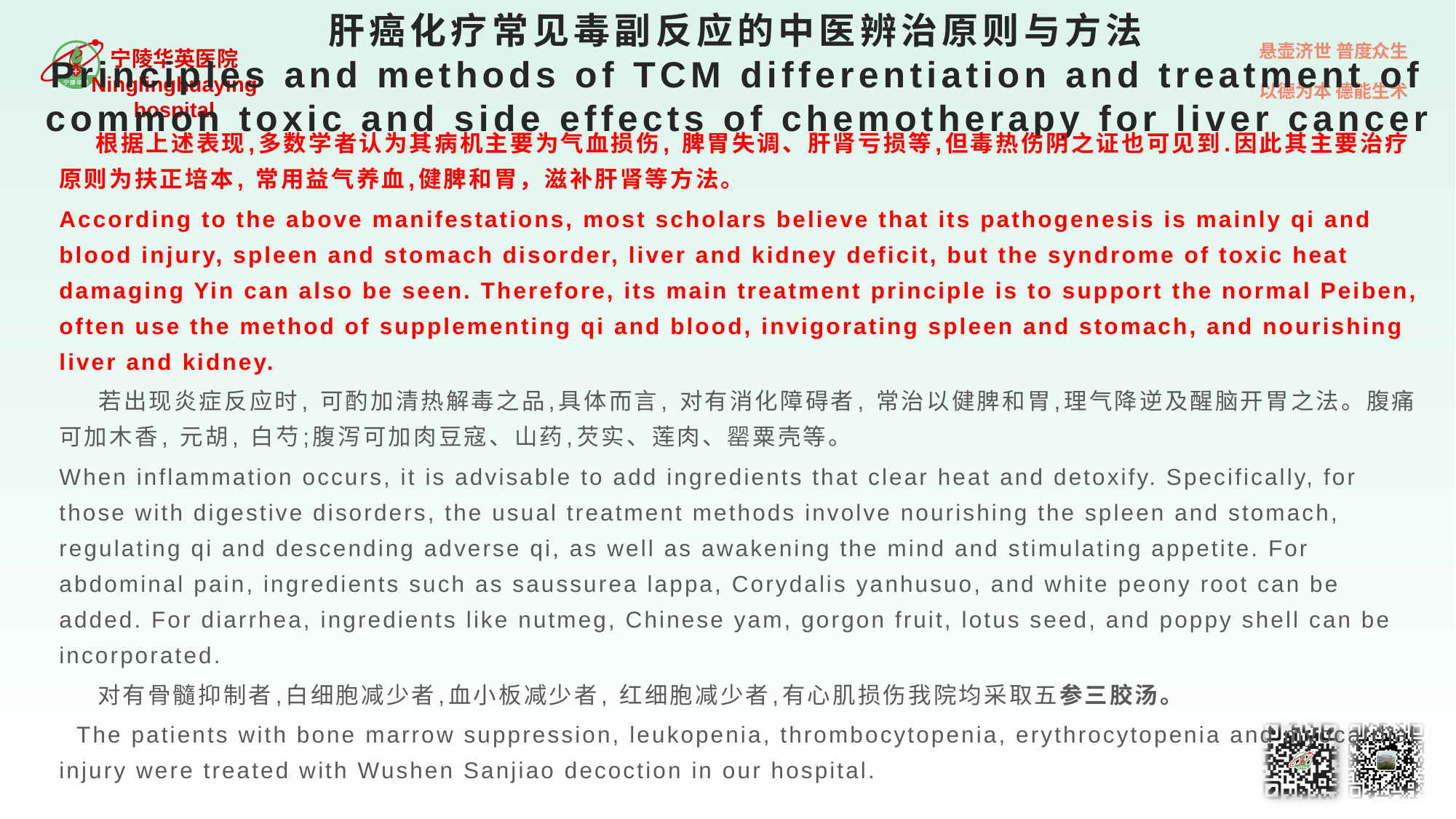

# 肝癌化疗常见毒副反应的中医辨治原则与方法 Principles and methods of TCM differentiation and treatment of common toxic and side effects of chemotherapy for liver cancer

      根据上述表现,多数学者认为其病机主要为气血损伤, 脾胃失调、肝肾亏损等,但毒热伤阴之证也可见到.因此其主要治疗原则为扶正培本, 常用益气养血,健脾和胃，滋补肝肾等方法。
According to the above manifestations, most scholars believe that its pathogenesis is mainly qi and blood injury, spleen and stomach disorder, liver and kidney deficit, but the syndrome of toxic heat damaging Yin can also be seen. Therefore, its main treatment principle is to support the normal Peiben, often use the method of supplementing qi and blood, invigorating spleen and stomach, and nourishing liver and kidney.
     若出现炎症反应时, 可酌加清热解毒之品,具体而言, 对有消化障碍者, 常治以健脾和胃,理气降逆及醒脑开胃之法。腹痛可加木香, 元胡, 白芍;腹泻可加肉豆寇、山药,芡实、莲肉、罂粟壳等。
When inflammation occurs, it is advisable to add ingredients that clear heat and detoxify. Specifically, for those with digestive disorders, the usual treatment methods involve nourishing the spleen and stomach, regulating qi and descending adverse qi, as well as awakening the mind and stimulating appetite. For abdominal pain, ingredients such as saussurea lappa, Corydalis yanhusuo, and white peony root can be added. For diarrhea, ingredients like nutmeg, Chinese yam, gorgon fruit, lotus seed, and poppy shell can be incorporated.
     对有骨髓抑制者,白细胞减少者,血小板减少者, 红细胞减少者,有心肌损伤我院均采取五参三胶汤。
  The patients with bone marrow suppression, leukopenia, thrombocytopenia, erythrocytopenia and myocardial injury were treated with Wushen Sanjiao decoction in our hospital.